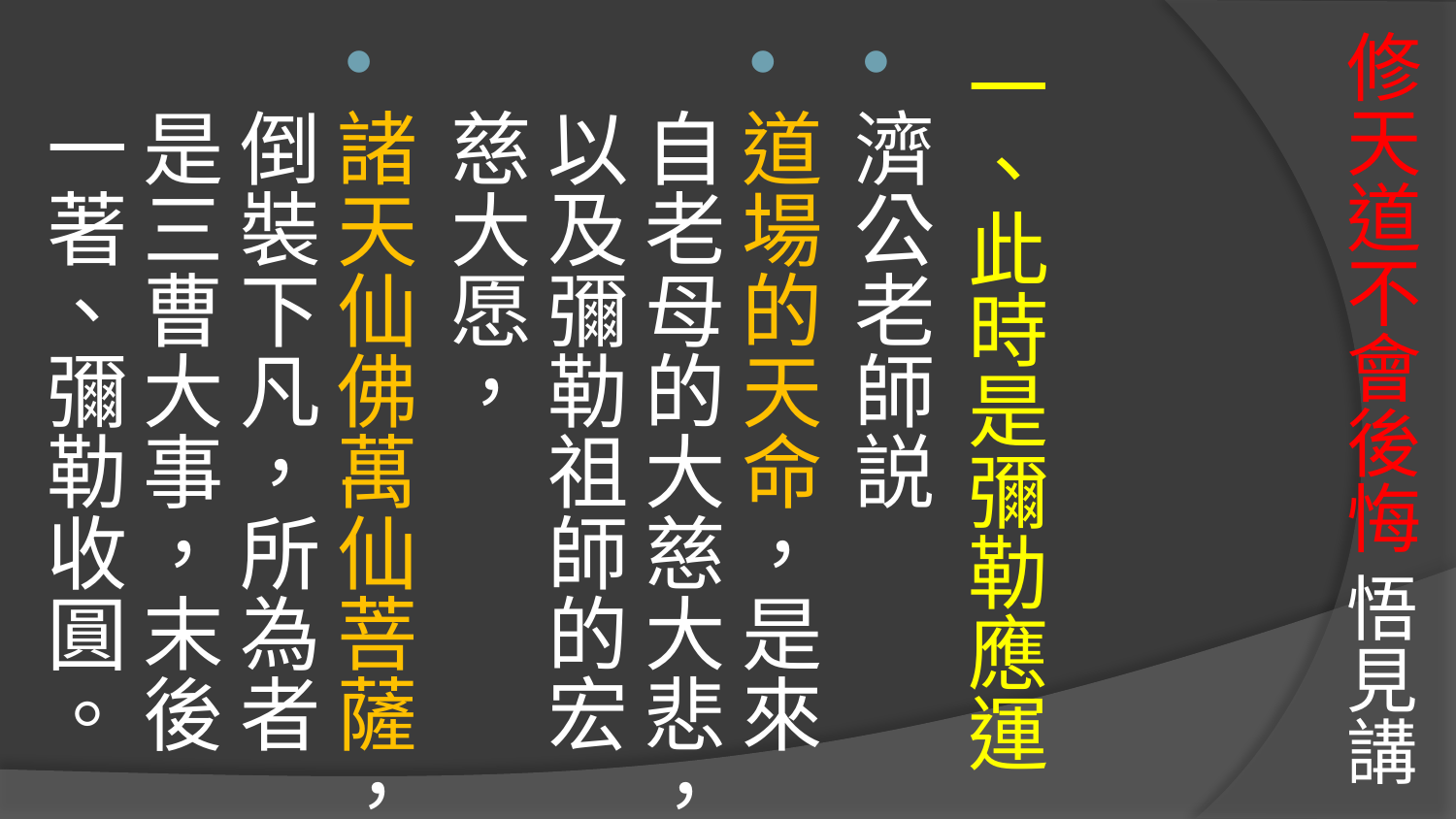

# 修天道不會後悔 悟見講
一、此時是彌勒應運
濟公老師説
道場的天命，是來自老母的大慈大悲，以及彌勒祖師的宏慈大愿，
諸天仙佛萬仙菩薩，倒裝下凡，所為者是三曹大事，末後一著、彌勒收圓。